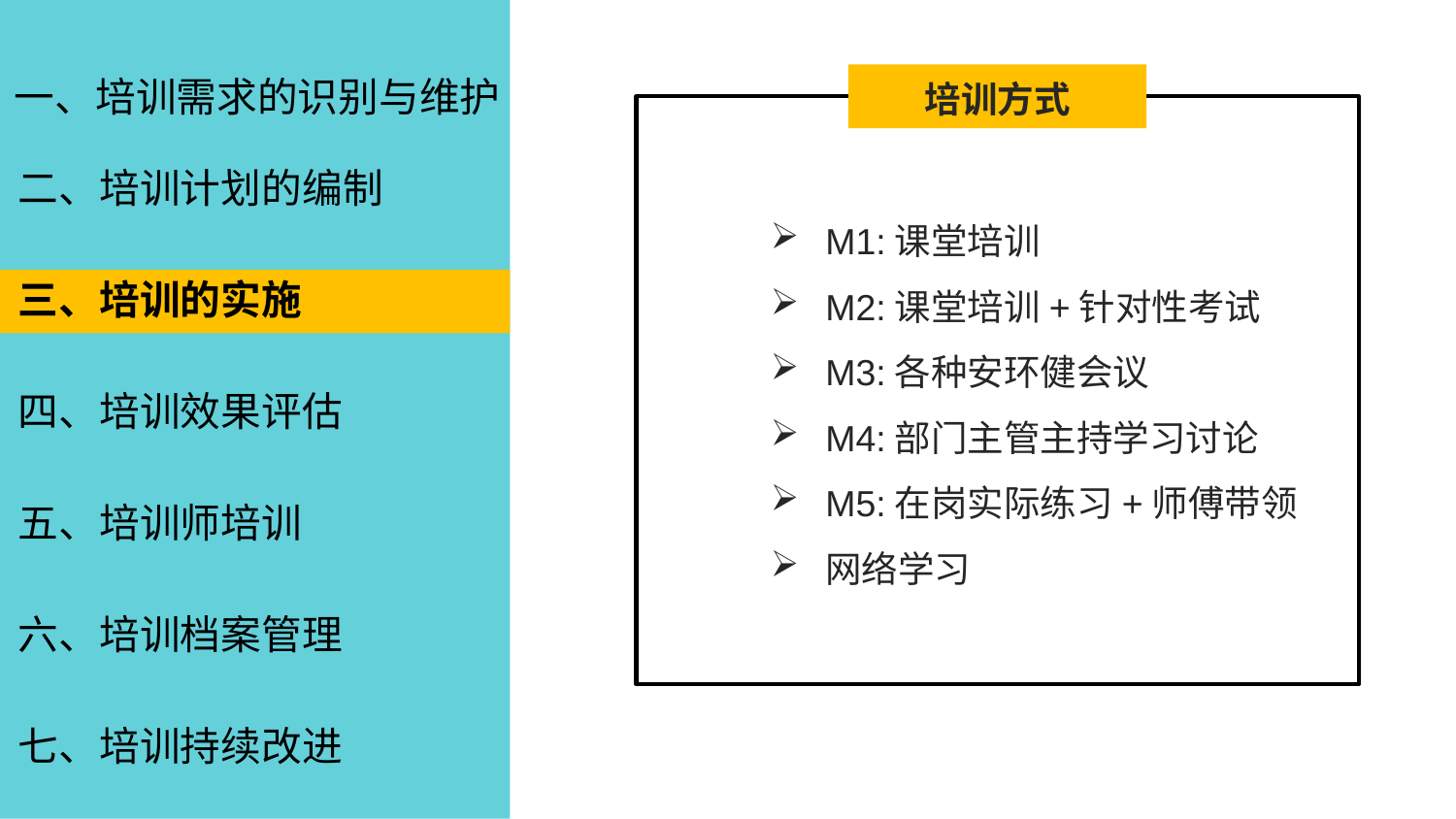

一、培训需求的识别与维护

培训方式

二、培训计划的编制
M1:课堂培训
M2:课堂培训+针对性考试
M3:各种安环健会议
M4:部门主管主持学习讨论
M5:在岗实际练习+师傅带领
网络学习
三、培训的实施

四、培训效果评估
五、培训师培训
六、培训档案管理
七、培训持续改进